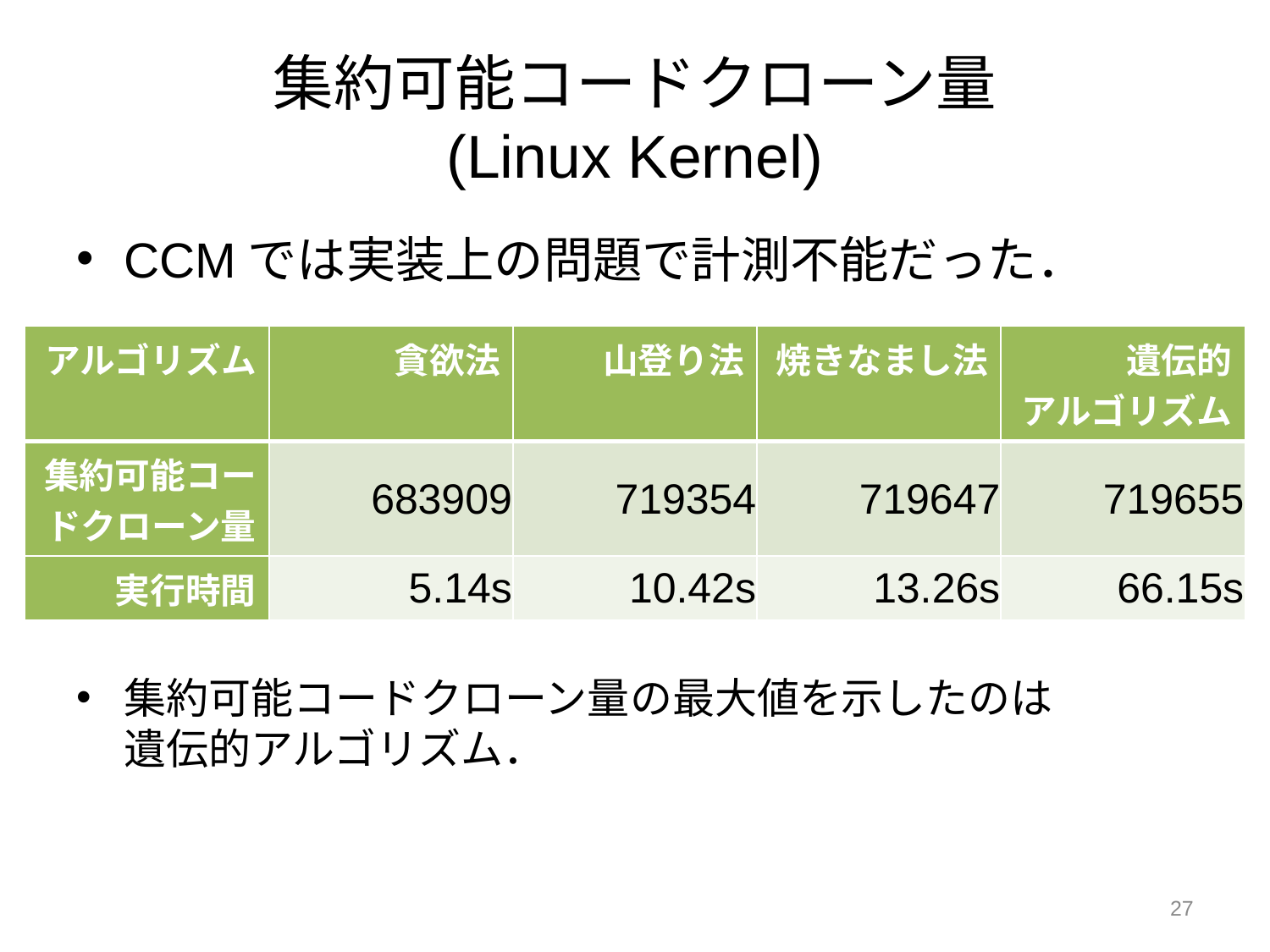

# 集約可能コードクローン量 (Linux Kernel)
CCMでは実装上の問題で計測不能だった．

集約可能コードクローン量の最大値を示したのは　　　遺伝的アルゴリズム．

| アルゴリズム | 貪欲法 | 山登り法 | 焼きなまし法 | 遺伝的 アルゴリズム |
| --- | --- | --- | --- | --- |
| 集約可能コードクローン量 | 683909 | 719354 | 719647 | 719655 |
| 実行時間 | 5.14s | 10.42s | 13.26s | 66.15s |
27